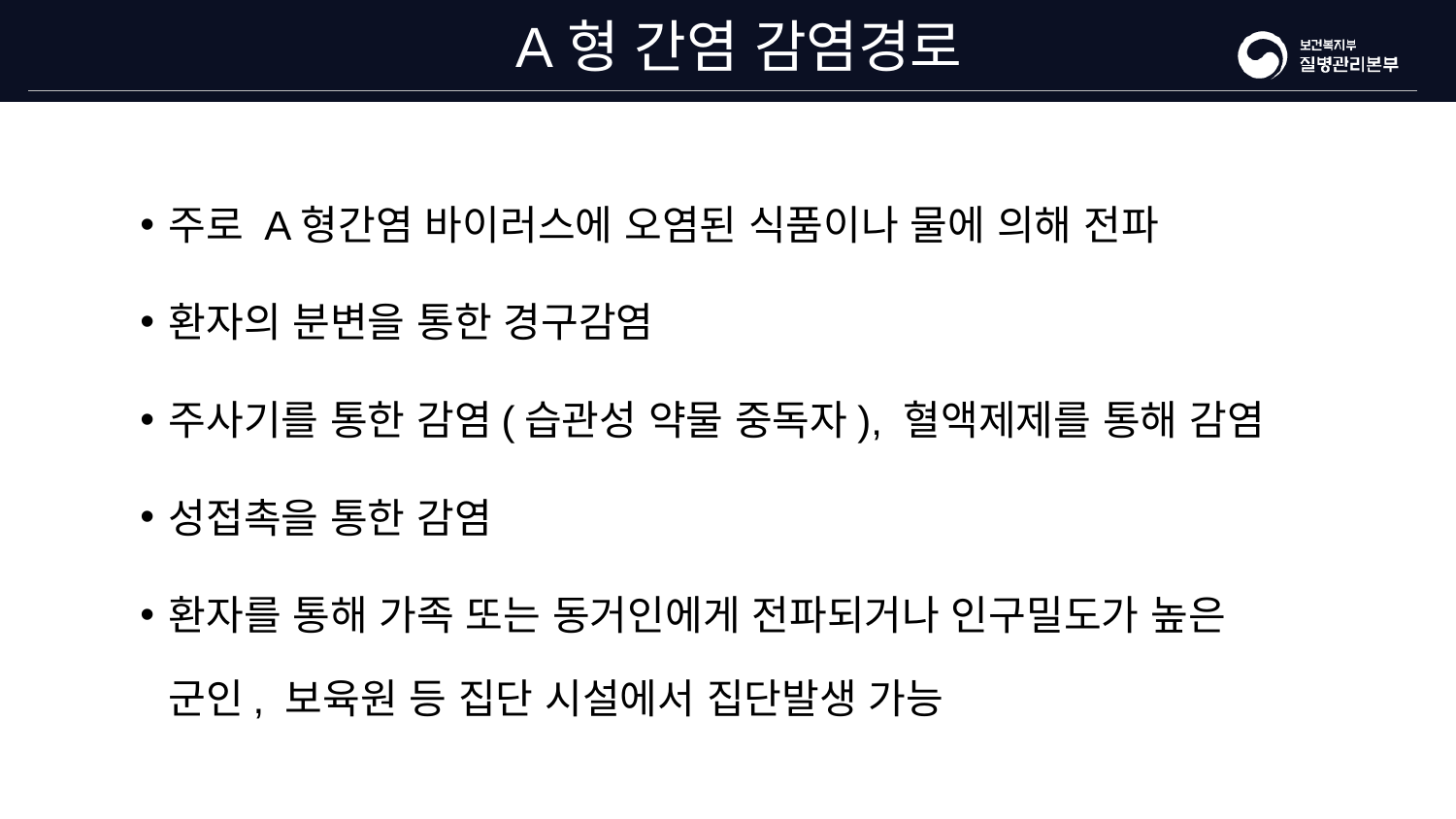

# A형 간염 감염경로
주로 A형간염 바이러스에 오염된 식품이나 물에 의해 전파
환자의 분변을 통한 경구감염
주사기를 통한 감염(습관성 약물 중독자), 혈액제제를 통해 감염
성접촉을 통한 감염
환자를 통해 가족 또는 동거인에게 전파되거나 인구밀도가 높은 군인, 보육원 등 집단 시설에서 집단발생 가능